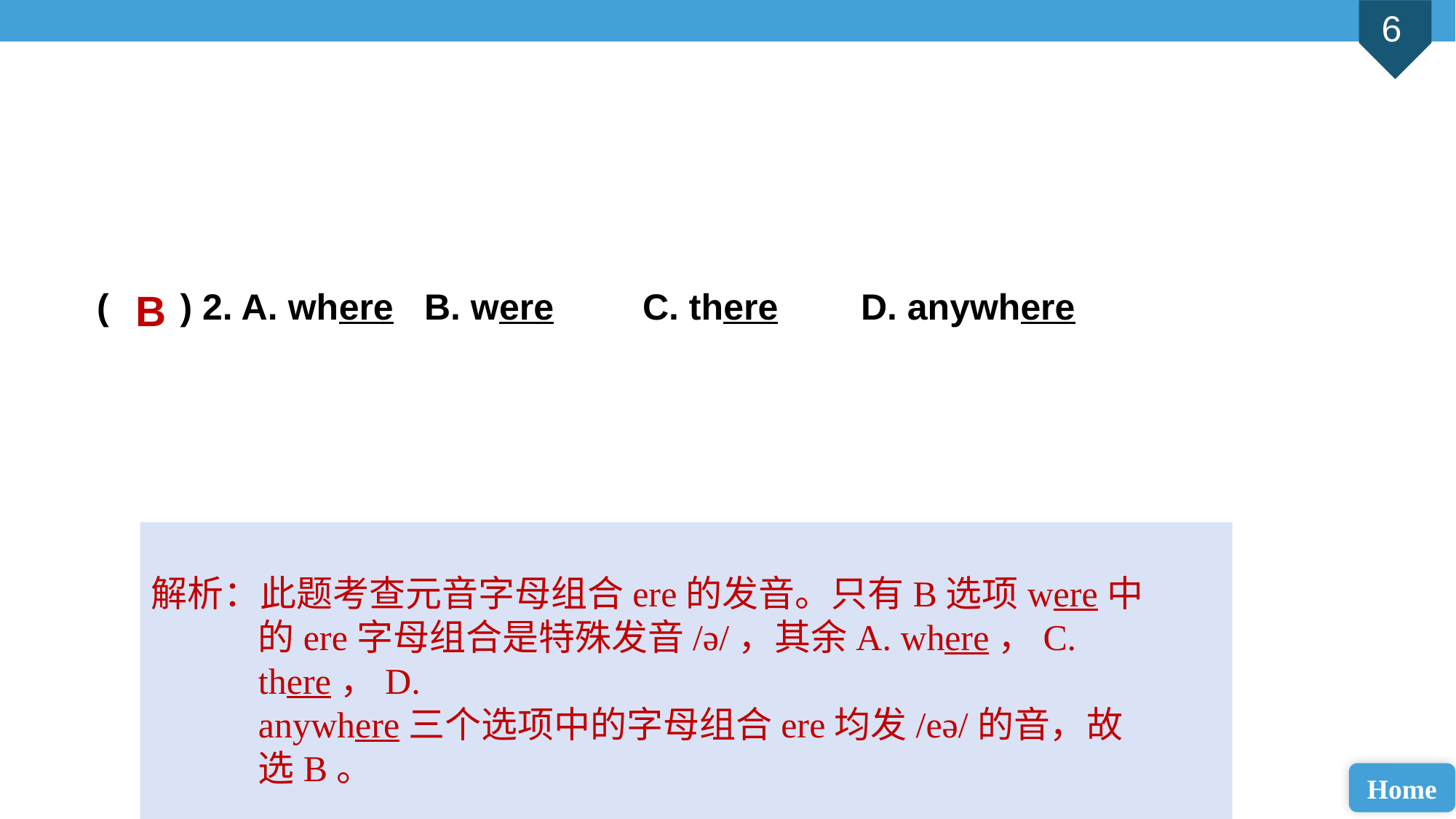

(       ) 2. A. where 	B. were 	C. there 	D. anywhere
B

解析：此题考查元音字母组合ere的发音。只有B选项were中的ere字母组合是特殊发音/ə/，其余A. where，C. there，D. anywhere三个选项中的字母组合ere均发/eə/的音，故选B。